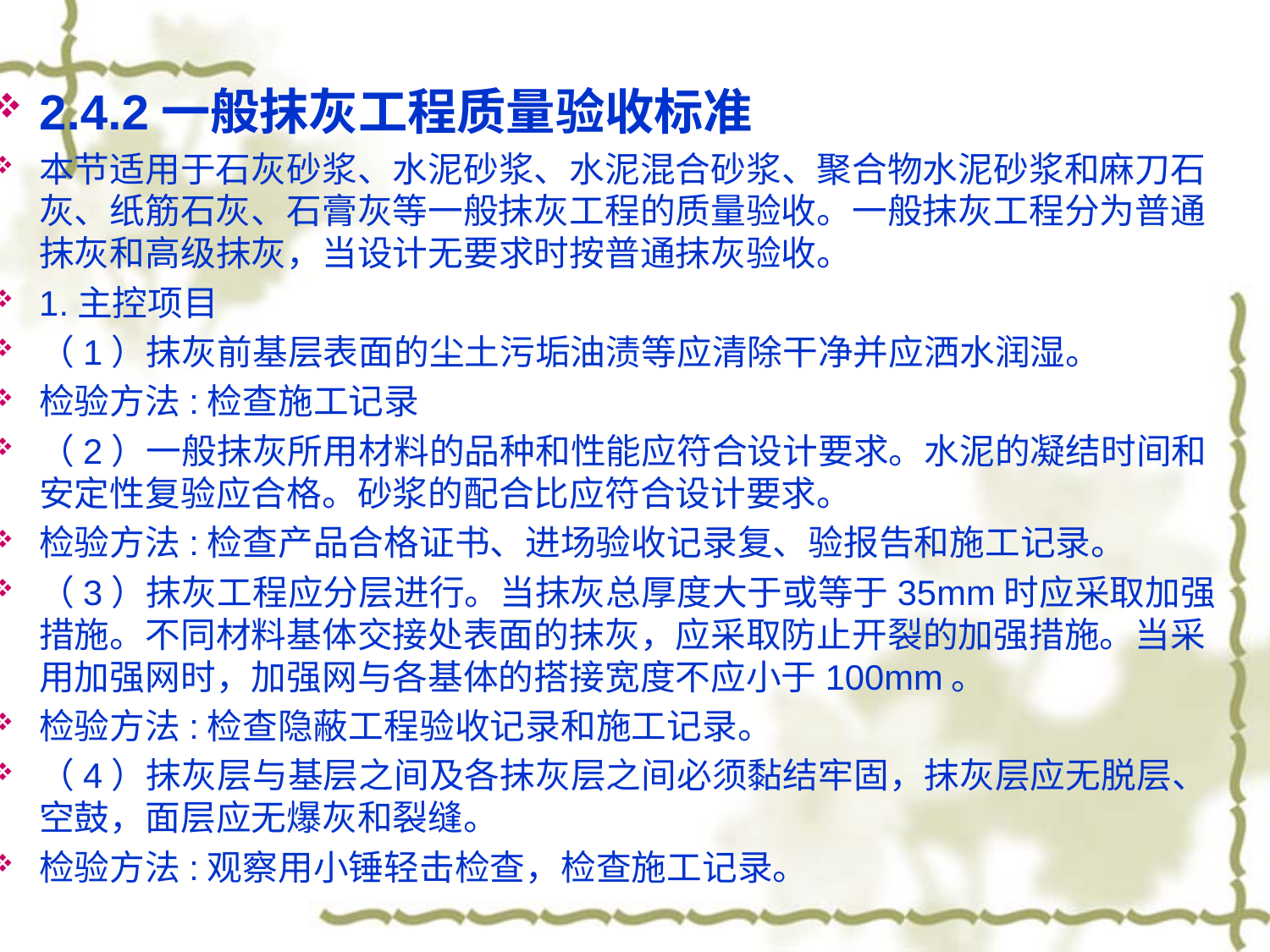

2.4.2一般抹灰工程质量验收标准
本节适用于石灰砂浆、水泥砂浆、水泥混合砂浆、聚合物水泥砂浆和麻刀石灰、纸筋石灰、石膏灰等一般抹灰工程的质量验收。一般抹灰工程分为普通抹灰和高级抹灰，当设计无要求时按普通抹灰验收。
1.主控项目
（1）抹灰前基层表面的尘土污垢油渍等应清除干净并应洒水润湿。
检验方法:检查施工记录
（2）一般抹灰所用材料的品种和性能应符合设计要求。水泥的凝结时间和安定性复验应合格。砂浆的配合比应符合设计要求。
检验方法:检查产品合格证书、进场验收记录复、验报告和施工记录。
（3）抹灰工程应分层进行。当抹灰总厚度大于或等于35mm时应采取加强措施。不同材料基体交接处表面的抹灰，应采取防止开裂的加强措施。当采用加强网时，加强网与各基体的搭接宽度不应小于100mm。
检验方法:检查隐蔽工程验收记录和施工记录。
（4）抹灰层与基层之间及各抹灰层之间必须黏结牢固，抹灰层应无脱层、空鼓，面层应无爆灰和裂缝。
检验方法:观察用小锤轻击检查，检查施工记录。